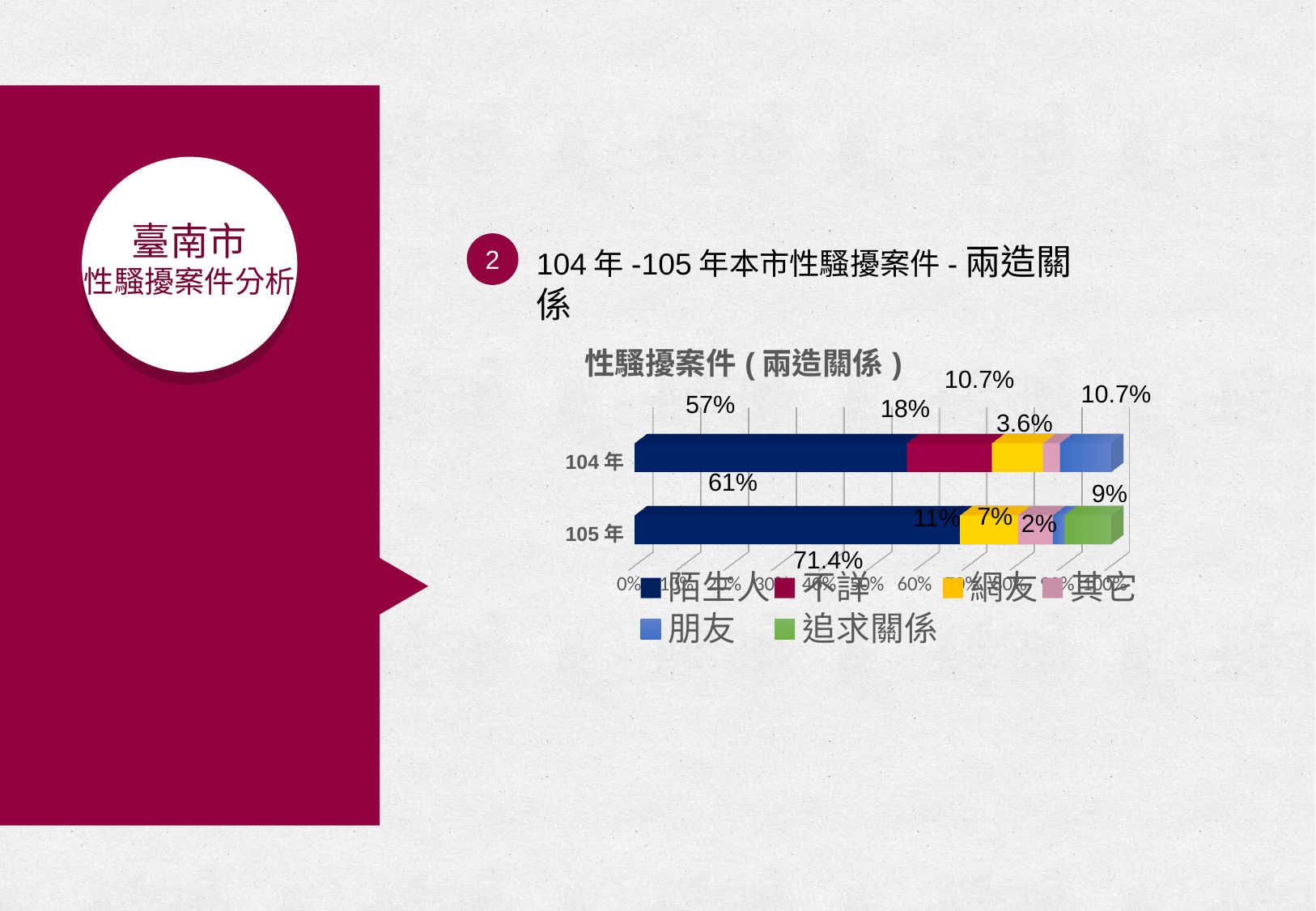

LOGO
臺南市
性騷擾案件分析

2
104年-105年本市性騷擾案件-兩造關係

[unsupported chart]

10.7%
10.7%
57%
18%
3.6%
61%
9%
7%
11%
2%
71.4%